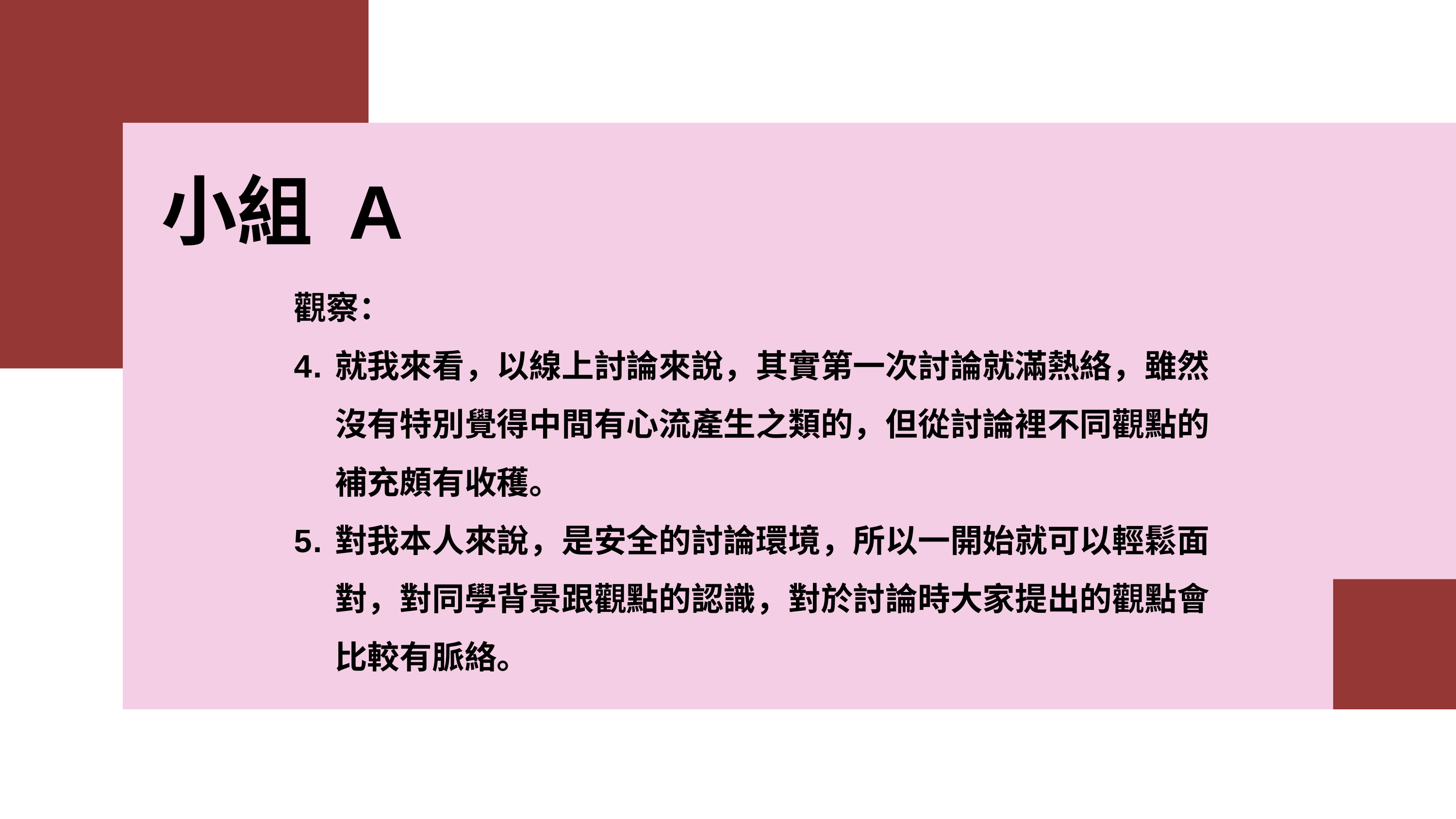

小組 A

觀察：
就我來看，以線上討論來說，其實第一次討論就滿熱絡，雖然沒有特別覺得中間有心流產生之類的，但從討論裡不同觀點的補充頗有收穫。
對我本人來說，是安全的討論環境，所以一開始就可以輕鬆面對，對同學背景跟觀點的認識，對於討論時大家提出的觀點會比較有脈絡。